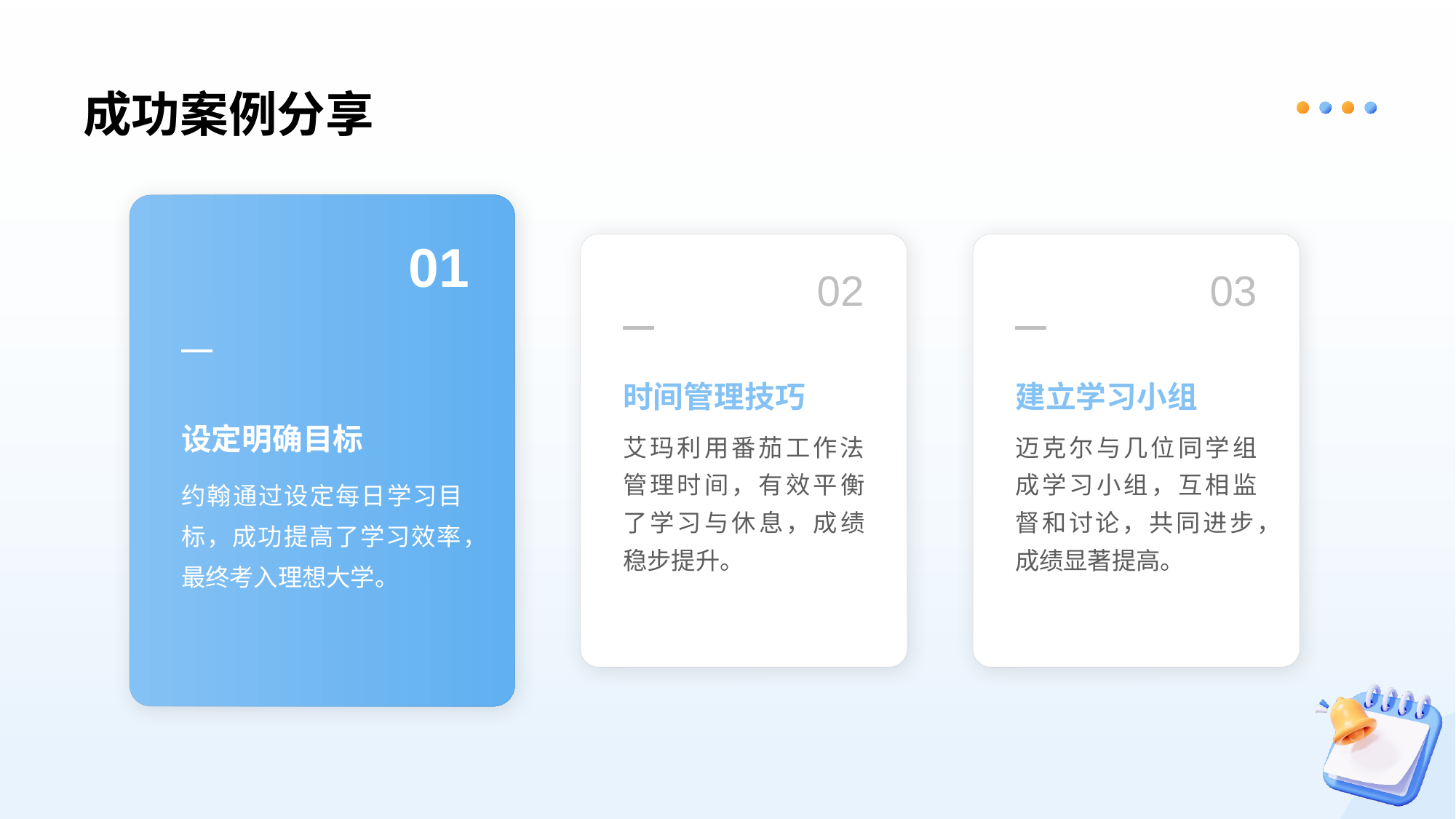

# 成功案例分享

01

02
03
时间管理技巧
建立学习小组
设定明确目标
艾玛利用番茄工作法管理时间，有效平衡了学习与休息，成绩稳步提升。
迈克尔与几位同学组成学习小组，互相监督和讨论，共同进步，成绩显著提高。
约翰通过设定每日学习目标，成功提高了学习效率，最终考入理想大学。